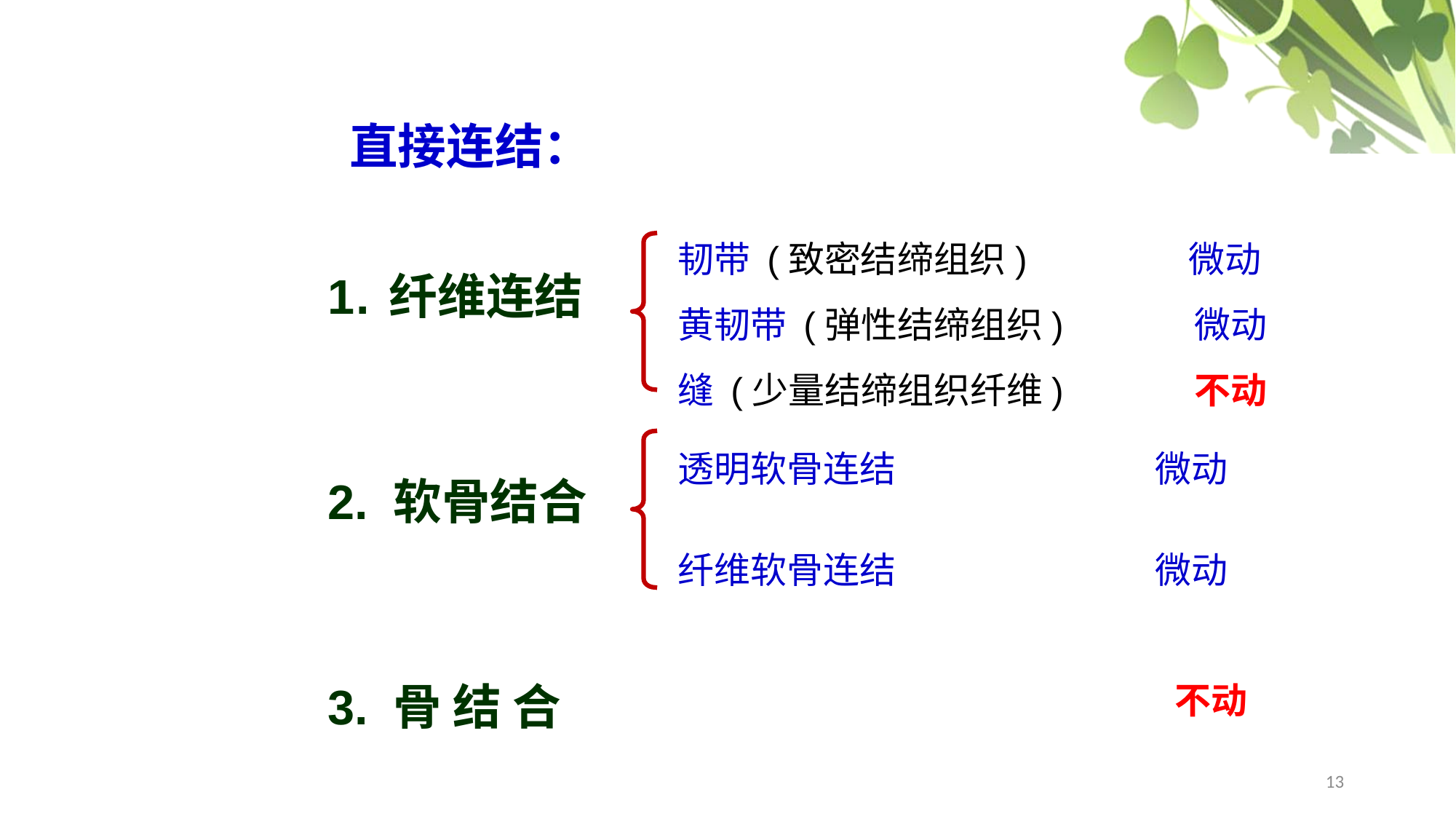

直接连结：
韧带 (致密结缔组织)               微动
黄韧带 (弹性结缔组织)            微动
缝 (少量结缔组织纤维)            不动

纤维连结

2. 软骨结合

3. 骨 结 合

透明软骨连结		     微动

纤维软骨连结 		     微动
不动
13